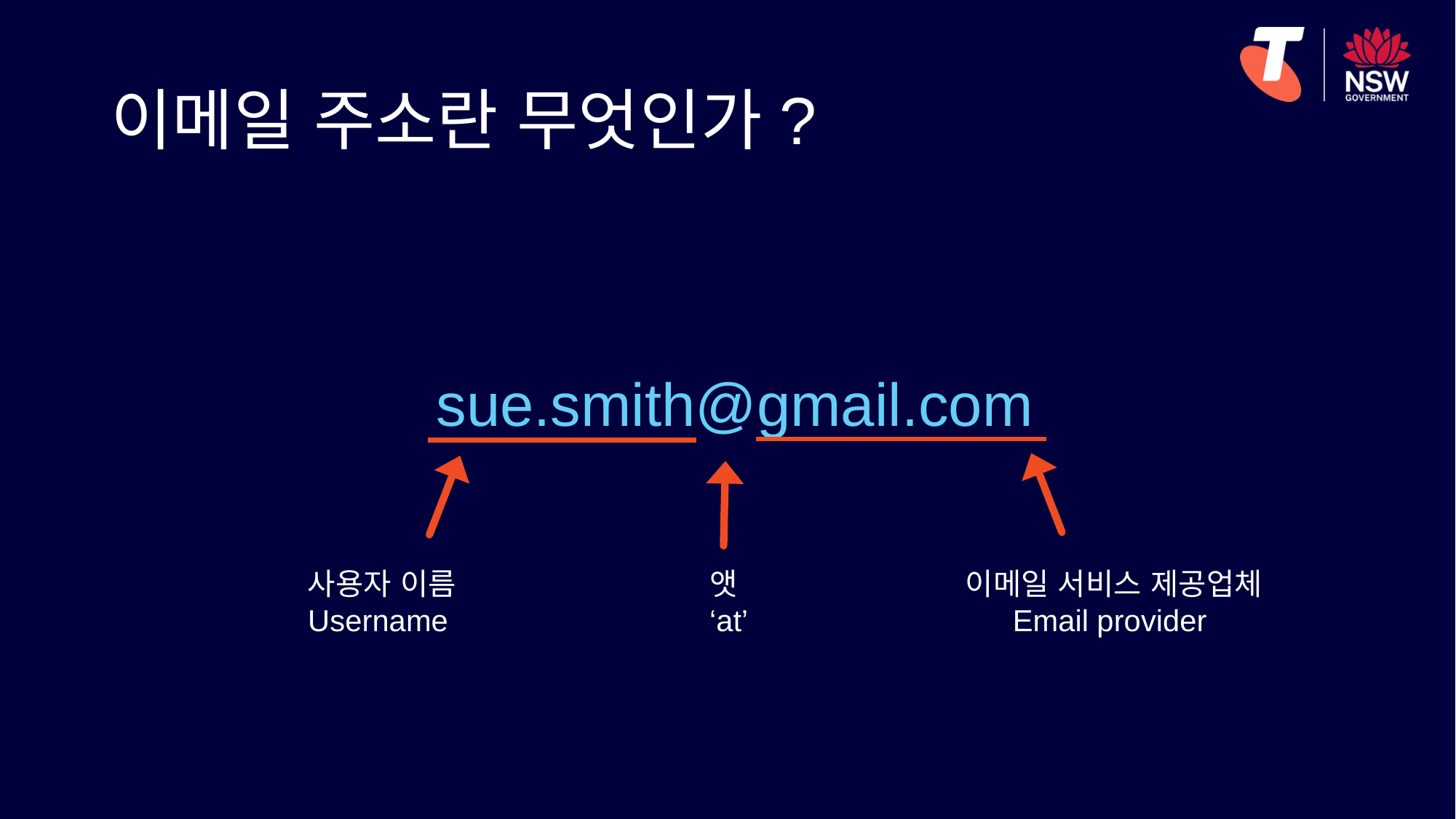

# 이메일 주소란 무엇인가?
sue.smith@gmail.com
사용자 이름
Username
앳
‘at’
이메일 서비스 제공업체
Email provider